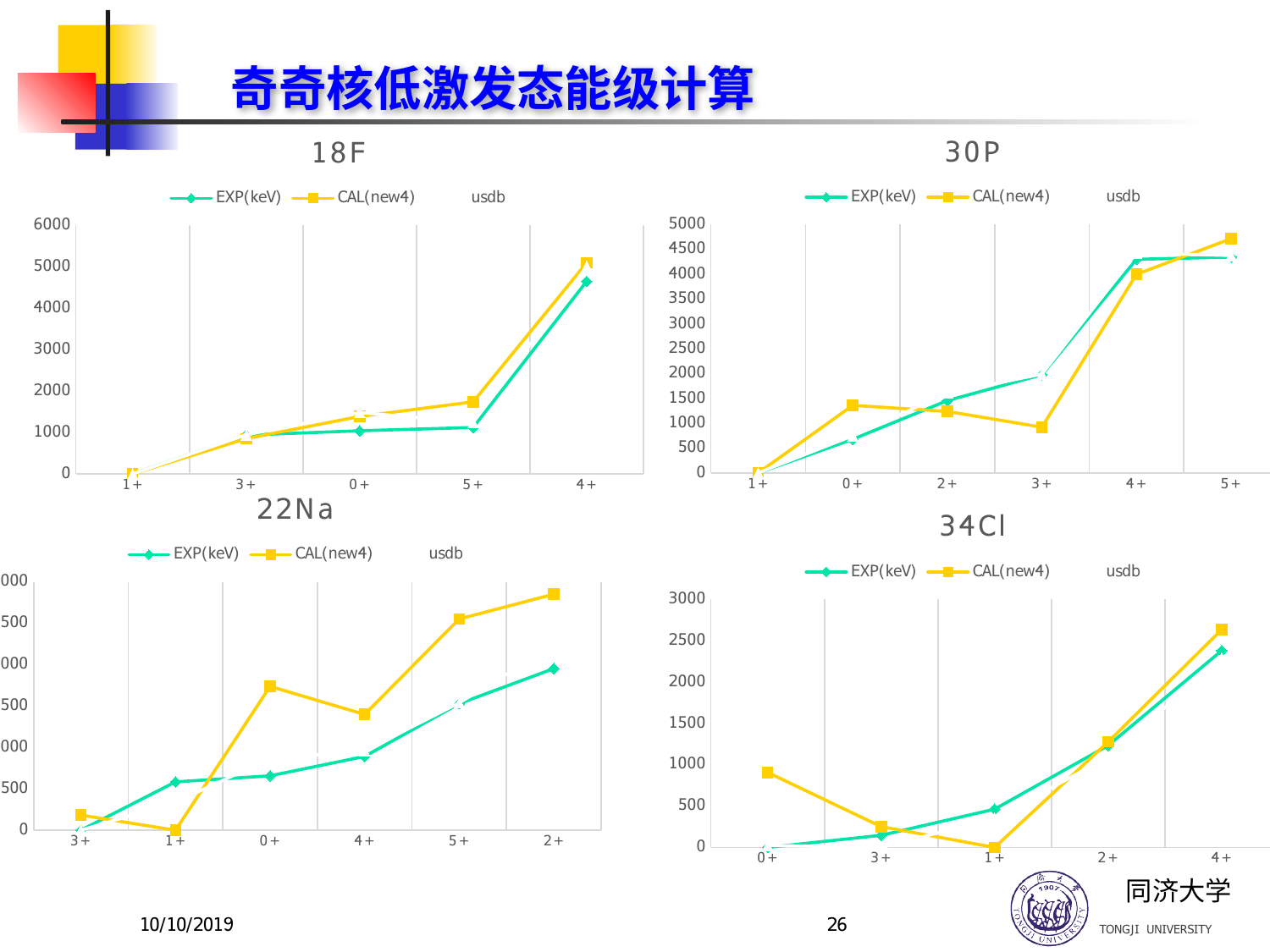

# 奇奇核低激发态能级计算

### Chart: 30P

| Category | EXP(keV) | CAL(new4) | usdb |
|---|---|---|---|
| 1+ | 0.0 | 0.0 | 0.0 |
| 0+ | 677.0 | 1359.0 | 747.0 |
| 2+ | 1454.0 | 1236.0 | 1602.0 |
| 3+ | 1973.0 | 919.0 | 1987.0 |
| 4+ | 4298.0 | 3996.0 | 4426.0 |
| 5+ | 4343.0 | 4713.0 | 4374.0 |

### Chart: 18F

| Category | EXP(keV) | CAL(new4) | usdb |
|---|---|---|---|
| 1+ | 0.0 | 0.0 | 0.0 |
| 3+ | 937.0 | 852.0 | 944.0 |
| 0+ | 1041.0 | 1386.0 | 1481.0 |
| 5+ | 1121.0 | 1739.0 | 1241.0 |
| 4+ | 4652.0 | 5099.0 | 5008.0 |

### Chart: 22Na

| Category | EXP(keV) | CAL(new4) | usdb |
|---|---|---|---|
| 3+ | 0.0 | 182.0 | 0.0 |
| 1+ | 583.0 | 0.0 | 338.0 |
| 0+ | 657.0 | 1736.0 | 865.0 |
| 4+ | 890.0 | 1398.0 | 956.0 |
| 5+ | 1528.0 | 2551.0 | 1538.0 |
| 2+ | 1951.0 | 2850.0 | 2228.0 |

### Chart: 34Cl

| Category | EXP(keV) | CAL(new4) | usdb |
|---|---|---|---|
| 0+ | 0.0 | 905.0 | 24.0 |
| 3+ | 146.0 | 250.0 | 0.0 |
| 1+ | 461.0 | 0.0 | 349.0 |
| 2+ | 1230.0 | 1274.0 | 1091.0 |
| 4+ | 2376.0 | 2630.0 | 2286.0 |
10/10/2019
26